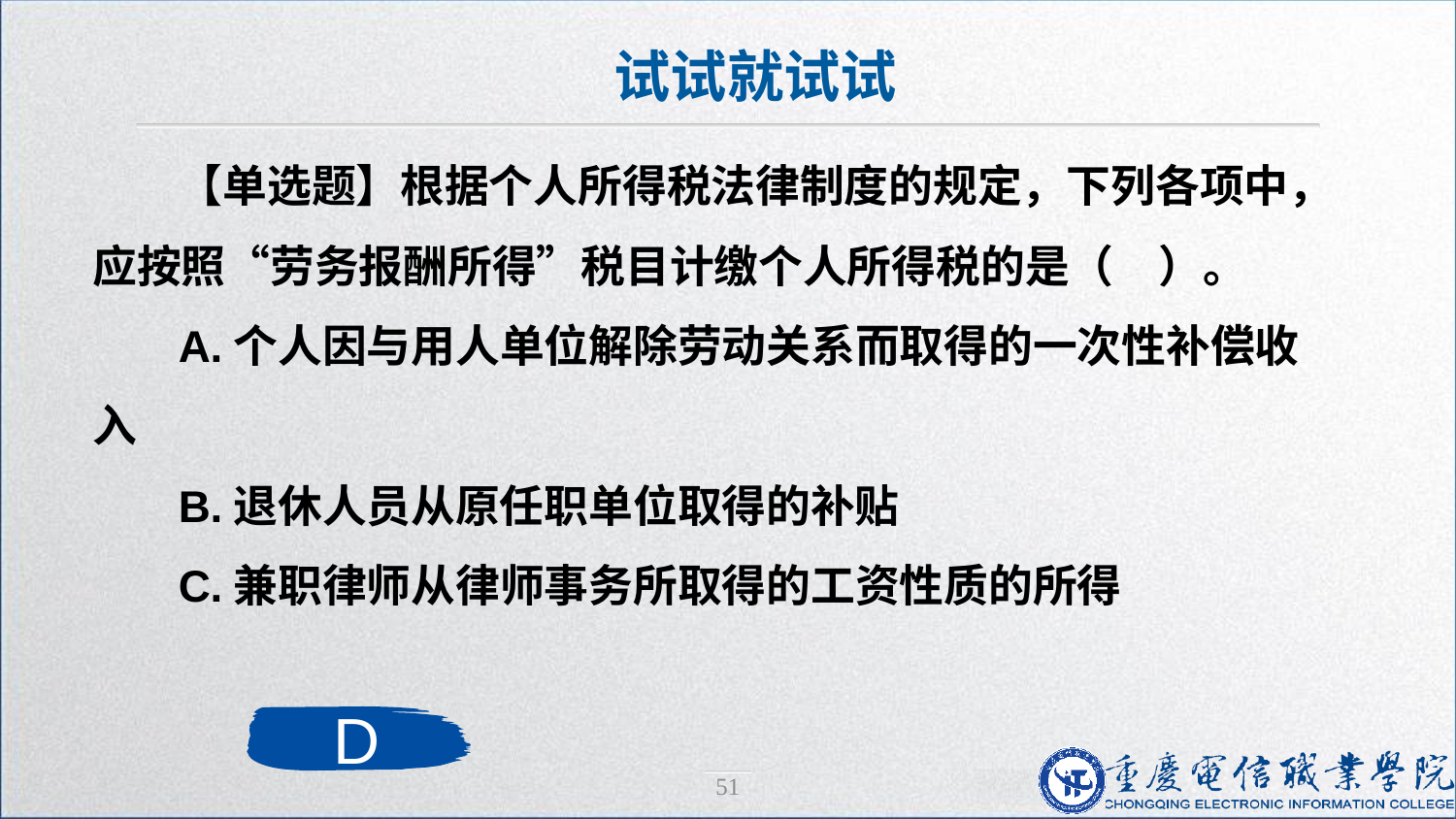

试试就试试
【单选题】根据个人所得税法律制度的规定，下列各项中，应按照“劳务报酬所得”税目计缴个人所得税的是（　）。
A.个人因与用人单位解除劳动关系而取得的一次性补偿收入
B.退休人员从原任职单位取得的补贴
C.兼职律师从律师事务所取得的工资性质的所得

D
51